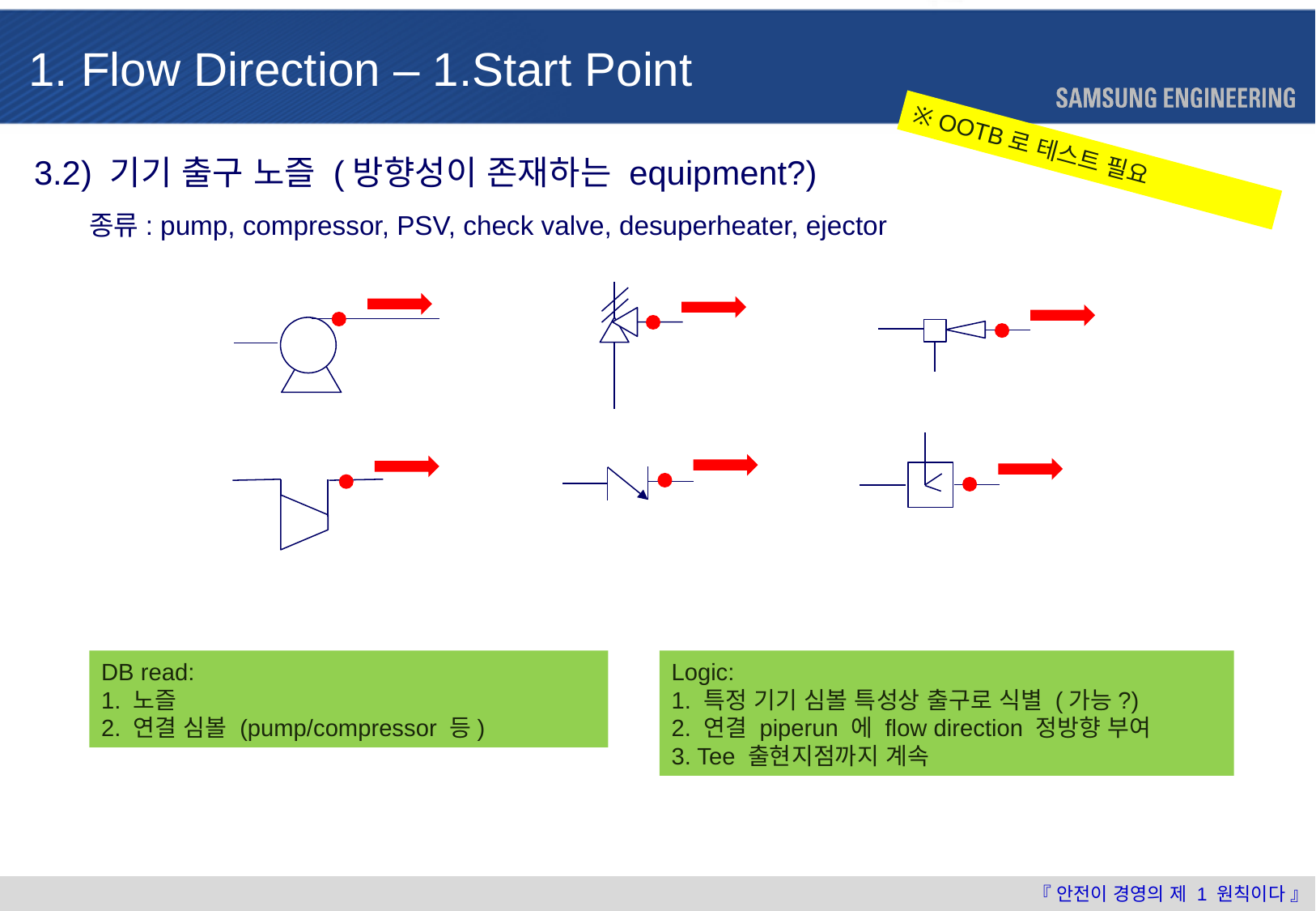

1. Flow Direction – 1.Start Point
※ OOTB로 테스트 필요
3.2) 기기 출구 노즐 (방향성이 존재하는 equipment?)
 종류: pump, compressor, PSV, check valve, desuperheater, ejector

Logic:
1. 특정 기기 심볼 특성상 출구로 식별 (가능?)
2. 연결 piperun 에 flow direction 정방향 부여
3. Tee 출현지점까지 계속
DB read:
1. 노즐
2. 연결 심볼 (pump/compressor 등)